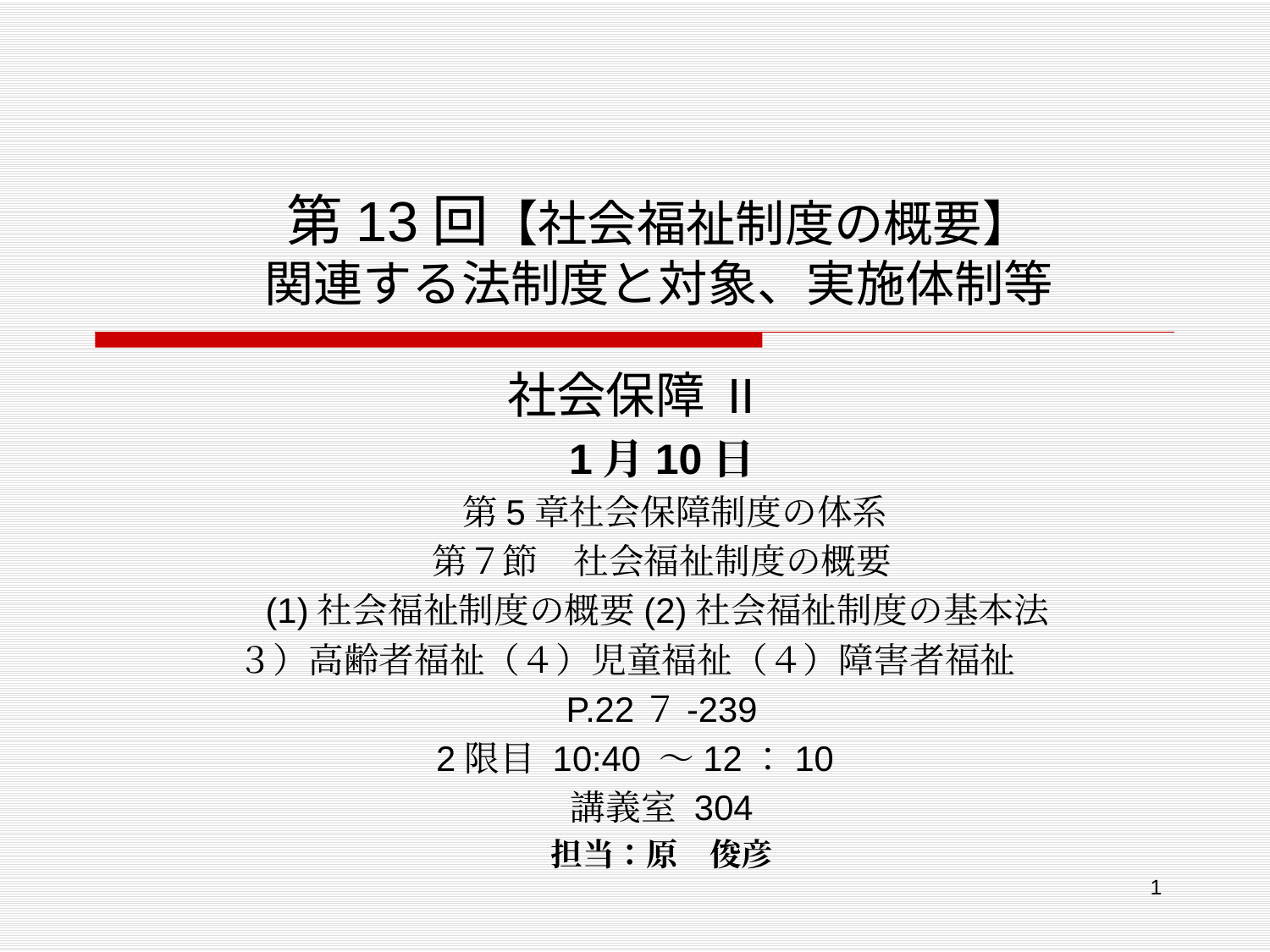

# 第13回【社会福祉制度の概要】 関連する法制度と対象、実施体制等
社会保障 II
1月10日
　第5章社会保障制度の体系
第７節　社会福祉制度の概要
(1)社会福祉制度の概要(2)社会福祉制度の基本法
３）高齢者福祉（４）児童福祉（４）障害者福祉
P.22７-239
2限目 10:40 ～12：10
講義室 304
担当：原　俊彦

　　　       担当　原　俊彦（札幌市立大学）t.hara@scu.ac.jp

1